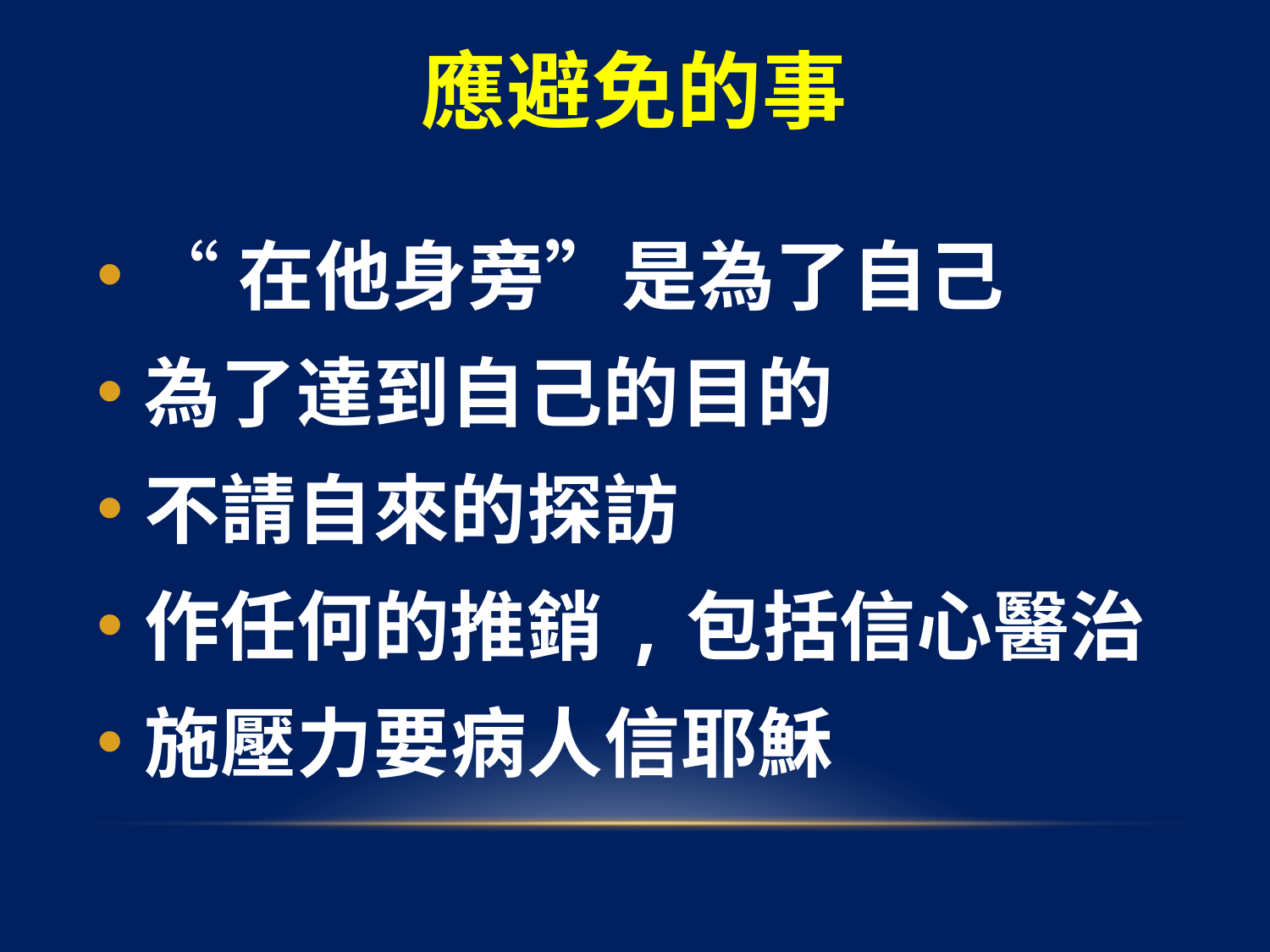

# 應避免的事
“在他身旁”是為了自己
為了達到自己的目的
不請自來的探訪
作任何的推銷,包括信心醫治
施壓力要病人信耶穌